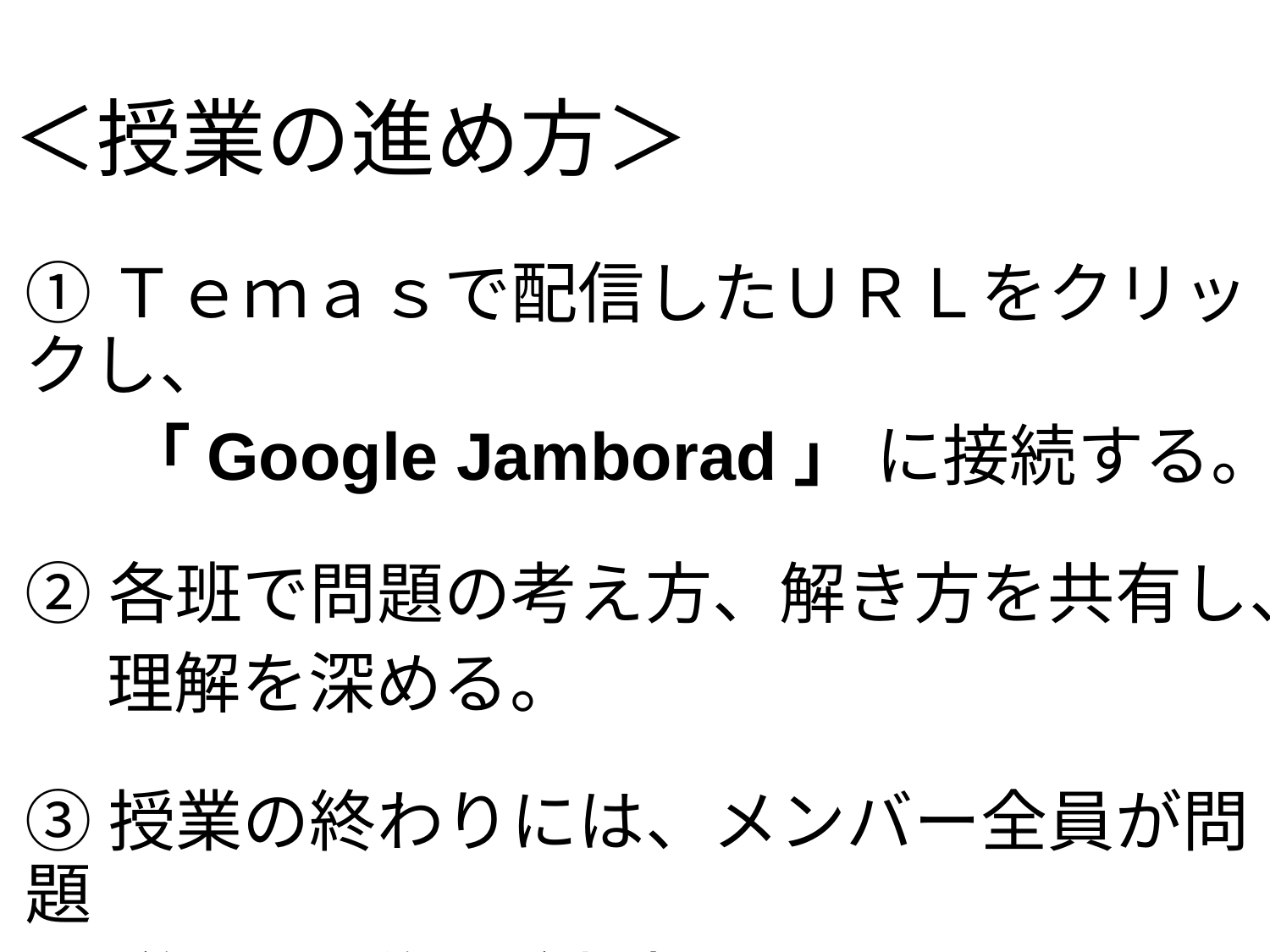

# ＜授業の進め方＞
①Ｔｅｍａｓで配信したＵＲＬをクリックし、
 　「Google Jamborad」 に接続する。

②各班で問題の考え方、解き方を共有し、
　 理解を深める。

③授業の終わりには、メンバー全員が問題
   が解け、説明が出来るようにする！